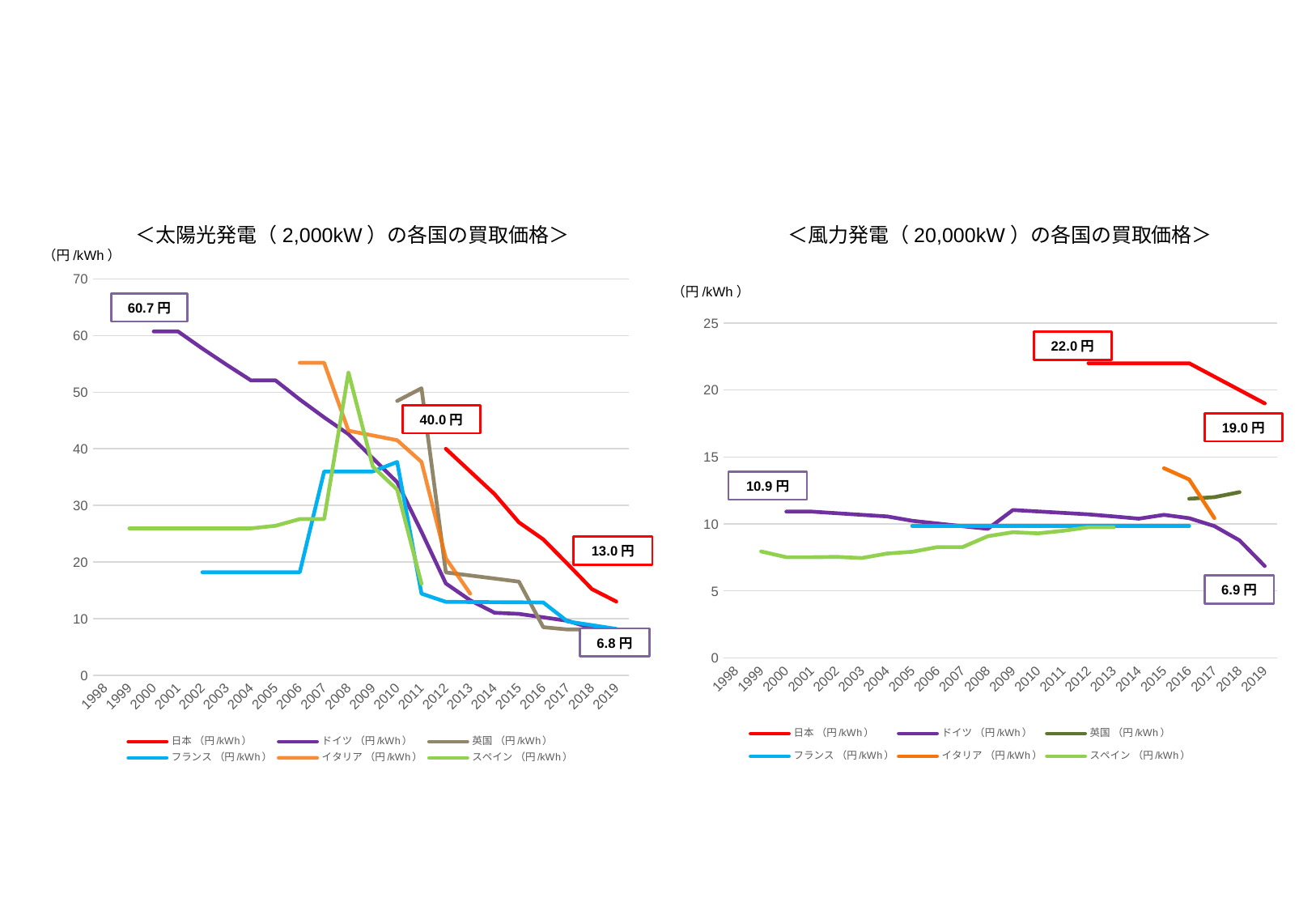

＜太陽光発電（2,000kW）の各国の買取価格＞
＜風力発電（20,000kW）の各国の買取価格＞
（円/kWh）

### Chart

| Category | 日本 | ドイツ | 英国 | フランス | イタリア | スペイン |
|---|---|---|---|---|---|---|
| 1998 | None | None | None | None | None | None |
| 1999 | None | None | None | None | None | 25.919999999999998 |
| 2000 | None | 60.744 | None | None | None | 25.919999999999998 |
| 2001 | None | 60.744 | None | None | None | 25.919999999999998 |
| 2002 | None | 57.72 | None | 18.18 | None | 25.919999999999998 |
| 2003 | None | 54.84 | None | 18.18 | None | 25.919999999999998 |
| 2004 | None | 52.08 | None | 18.18 | None | 25.944 |
| 2005 | None | 52.104 | None | 18.18 | None | 26.388 |
| 2006 | None | 48.720000000000006 | None | 18.1812 | 55.2 | 27.576 |
| 2007 | None | 45.552 | None | 36.0 | 55.2 | 27.576 |
| 2008 | None | 42.588 | None | 36.0 | 43.199999999999996 | 53.495999999999995 |
| 2009 | None | 38.328 | None | 36.0 | 42.36 | 36.86268 |
| 2010 | None | 34.116 | 48.449999999999996 | 37.68 | 41.519999999999996 | 32.79684 |
| 2011 | None | 25.332 | 50.699999999999996 | 14.399999999999999 | 37.68 | 16.1502 |
| 2012 | 40.0 | 16.200000000000003 | 18.15 | 12.948 | 20.639999999999997 | None |
| 2013 | 36.0 | 13.224 | 17.61 | 12.921 | 14.399999999999999 | None |
| 2014 | 32.0 | 11.027999999999999 | 17.07 | 12.893999999999998 | None | None |
| 2015 | 27.0 | 10.824 | 16.515 | 12.867 | None | None |
| 2016 | 24.0 | 10.212000000000002 | 8.475 | 12.84 | None | None |
| 2017 | 19.64 | 9.6 | 8.07 | 9.48 | None | None |
| 2018 | 15.2 | 8.280000000000001 | 8.085 | 8.826 | None | None |
| 2019 | 13.0 | 6.792 | None | 8.171999999999999 | None | None |
（円/kWh）
60.7円

### Chart

| Category | 日本 | ドイツ | 英国 | フランス | イタリア | スペイン |
|---|---|---|---|---|---|---|
| 1998 | None | None | None | None | None | None |
| 1999 | None | None | None | None | None | 7.943999999999999 |
| 2000 | None | 10.92 | None | None | None | 7.5120000000000005 |
| 2001 | None | 10.92 | None | None | None | 7.5120000000000005 |
| 2002 | None | 10.799999999999999 | None | None | None | 7.536 |
| 2003 | None | 10.68 | None | None | None | 7.452 |
| 2004 | None | 10.559999999999999 | None | None | None | 7.788 |
| 2005 | None | 10.236 | None | 9.84 | None | 7.92 |
| 2006 | None | 10.032 | None | 9.84 | None | 8.268 |
| 2007 | None | 9.828 | None | 9.84 | None | 8.268 |
| 2008 | None | 9.636 | None | 9.84 | None | 9.08172 |
| 2009 | None | 11.04 | None | 9.84 | None | 9.38196 |
| 2010 | None | 10.932 | None | 9.84 | None | 9.29652 |
| 2011 | None | 10.824 | None | 9.84 | None | 9.49008 |
| 2012 | 22.0 | 10.716000000000001 | None | 9.84 | None | 9.7524 |
| 2013 | 22.0 | 10.559999999999999 | None | 9.84 | None | 9.74964 |
| 2014 | 22.0 | 10.392 | None | 9.84 | None | None |
| 2015 | 22.0 | 10.68 | None | 9.84 | 14.16 | None |
| 2016 | 22.0 | 10.428 | 11.88 | 9.84 | 13.32 | None |
| 2017 | 21.0 | 9.84 | 12.0 | None | 10.44 | None |
| 2018 | 20.0 | 8.772 | 12.375 | None | None | None |
| 2019 | 19.0 | 6.851999999999999 | None | None | None | None |
22.0円
40.0円
19.0円
10.9円
13.0円
6.9円
6.8円